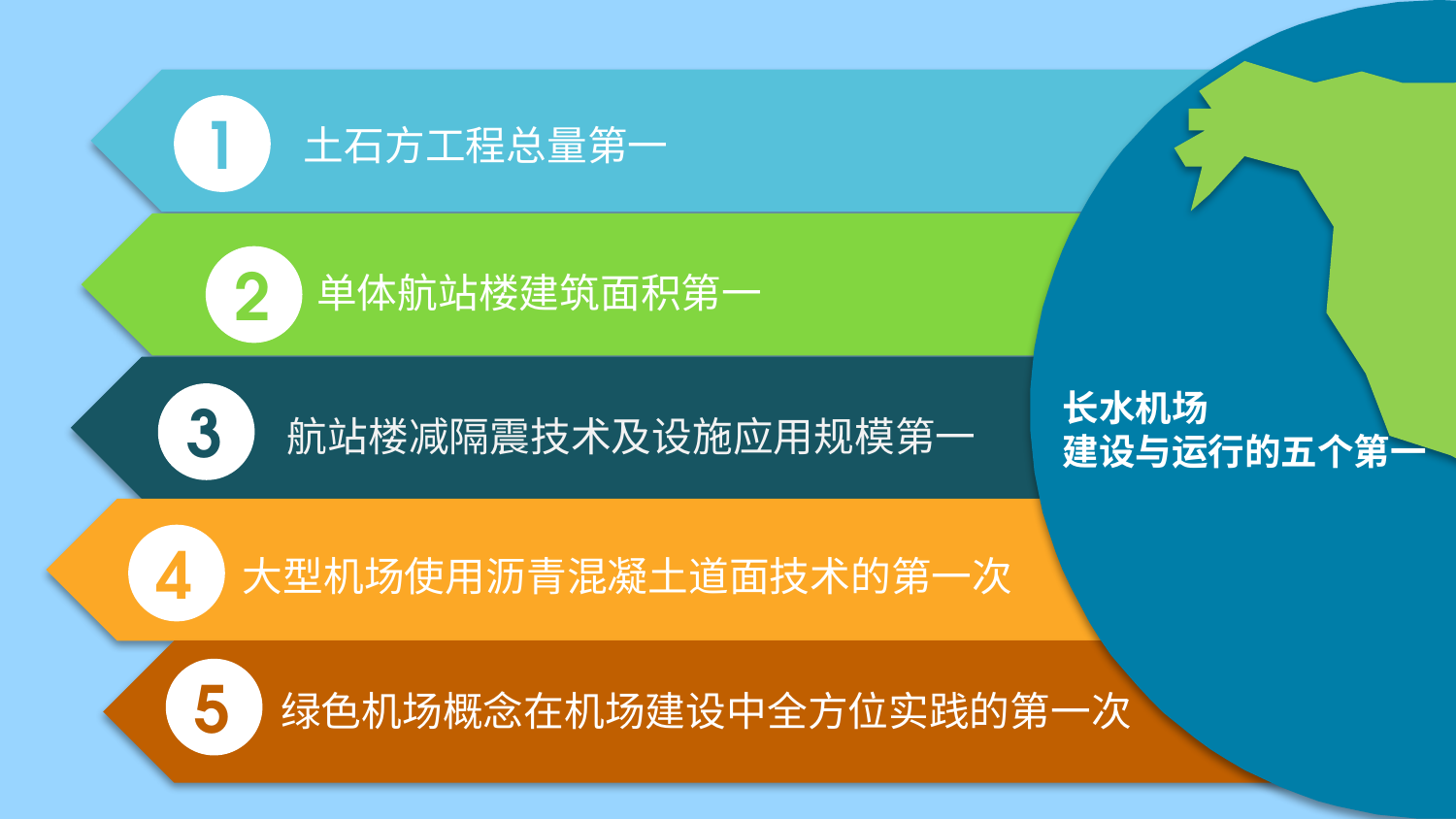

1
 土石方工程总量第一

2
单体航站楼建筑面积第一
长水机场
建设与运行的五个第一

3
航站楼减隔震技术及设施应用规模第一
TEXT HERE

4
大型机场使用沥青混凝土道面技术的第一次

5
绿色机场概念在机场建设中全方位实践的第一次